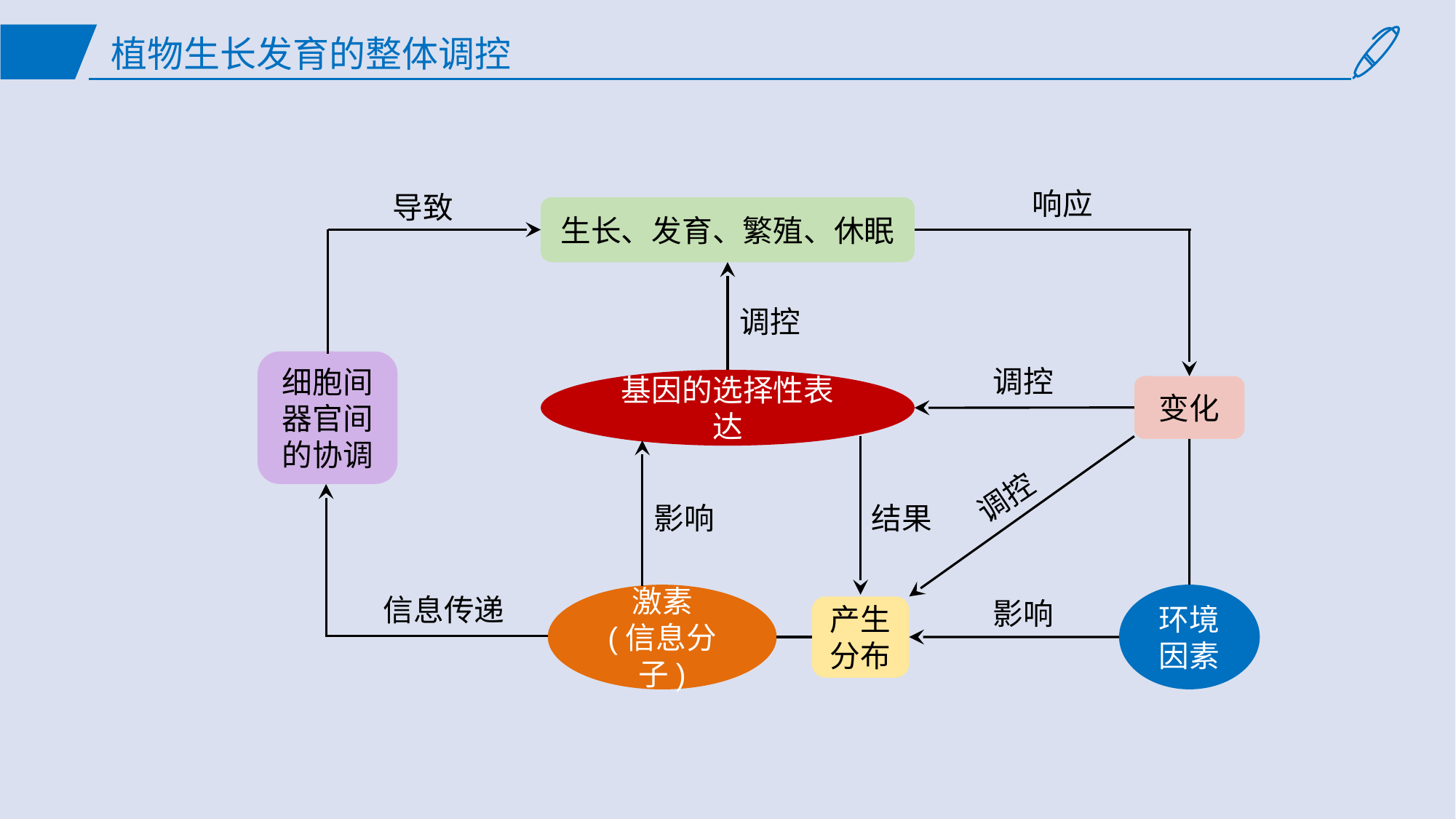

# 植物生长发育的整体调控
响应
导致
生长、发育、繁殖、休眠
调控
细胞间器官间的协调
调控
基因的选择性表达
变化
结果
调控
影响
环境因素
激素
(信息分子)
信息传递
影响
产生分布